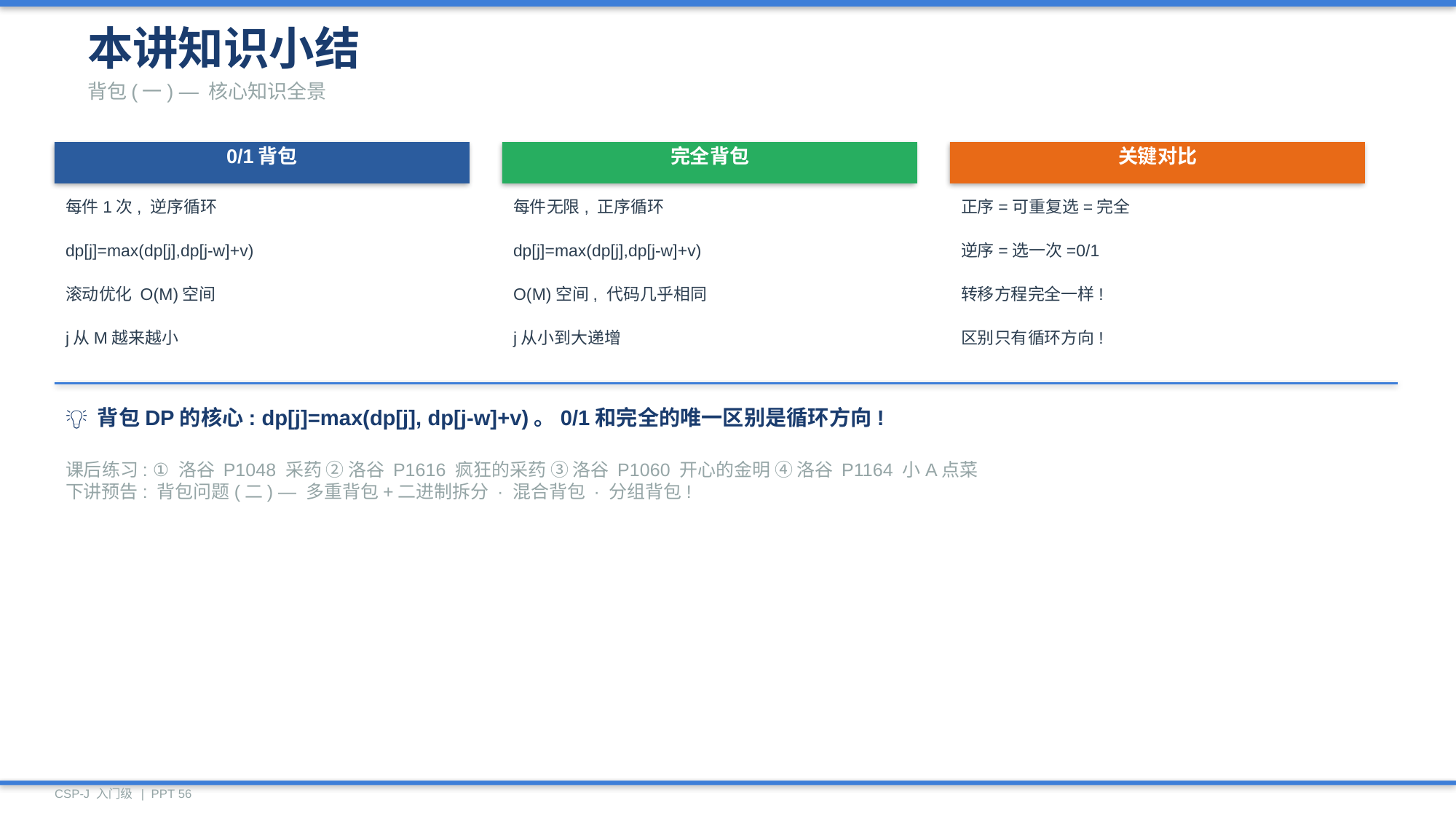

本讲知识小结
背包(一) — 核心知识全景

0/1背包
完全背包
关键对比
每件1次, 逆序循环
每件无限, 正序循环
正序=可重复选=完全
dp[j]=max(dp[j],dp[j-w]+v)
dp[j]=max(dp[j],dp[j-w]+v)
逆序=选一次=0/1
滚动优化 O(M)空间
O(M)空间, 代码几乎相同
转移方程完全一样!
j从M越来越小
j从小到大递增
区别只有循环方向!

💡 背包DP的核心: dp[j]=max(dp[j], dp[j-w]+v)。0/1和完全的唯一区别是循环方向!
课后练习: ① 洛谷 P1048 采药 ② 洛谷 P1616 疯狂的采药 ③ 洛谷 P1060 开心的金明 ④ 洛谷 P1164 小A点菜
下讲预告: 背包问题(二) — 多重背包+二进制拆分 · 混合背包 · 分组背包!

CSP-J 入门级  |  PPT 56